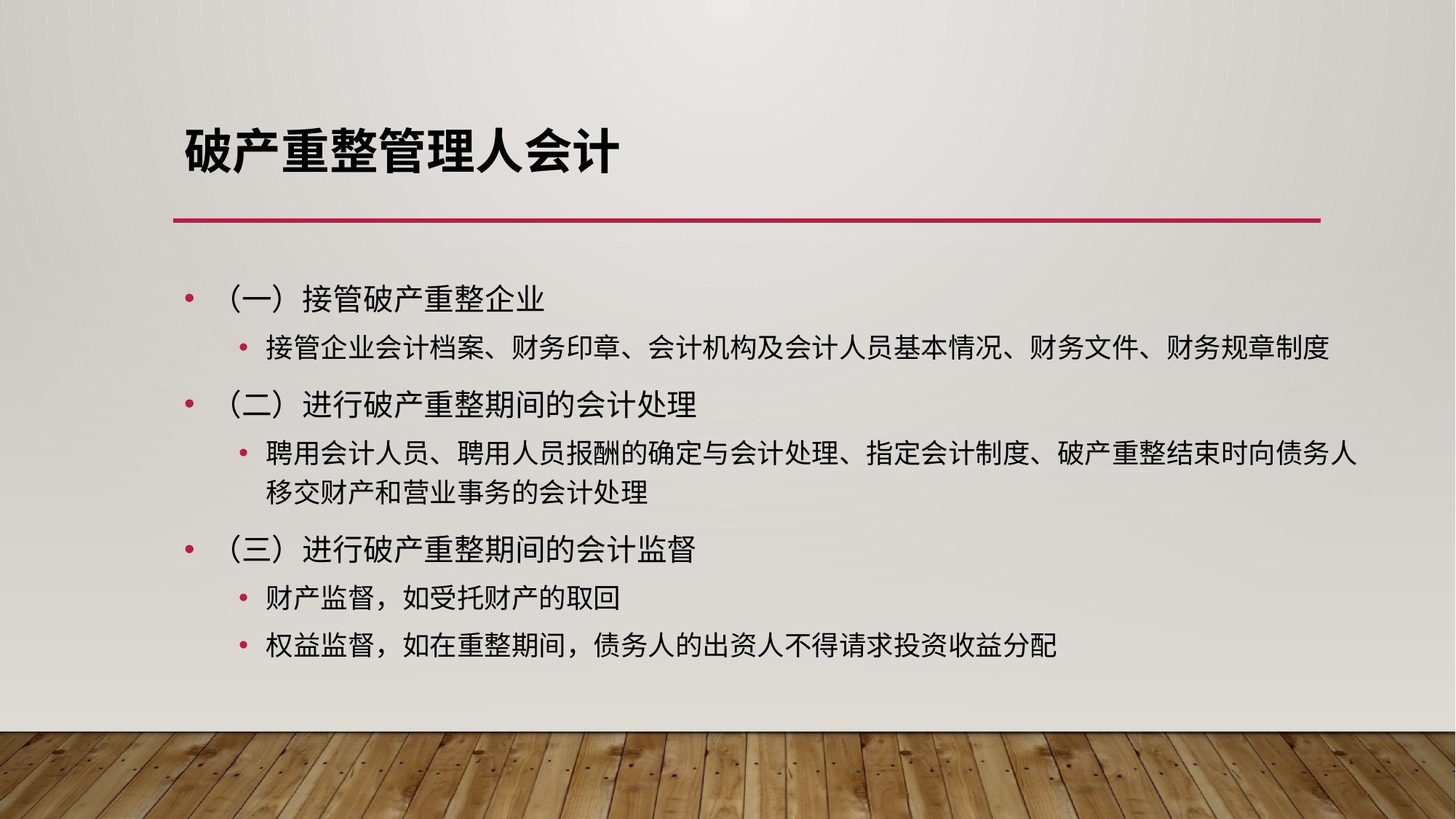

# 破产重整管理人会计
（一）接管破产重整企业
接管企业会计档案、财务印章、会计机构及会计人员基本情况、财务文件、财务规章制度
（二）进行破产重整期间的会计处理
聘用会计人员、聘用人员报酬的确定与会计处理、指定会计制度、破产重整结束时向债务人移交财产和营业事务的会计处理
（三）进行破产重整期间的会计监督
财产监督，如受托财产的取回
权益监督，如在重整期间，债务人的出资人不得请求投资收益分配